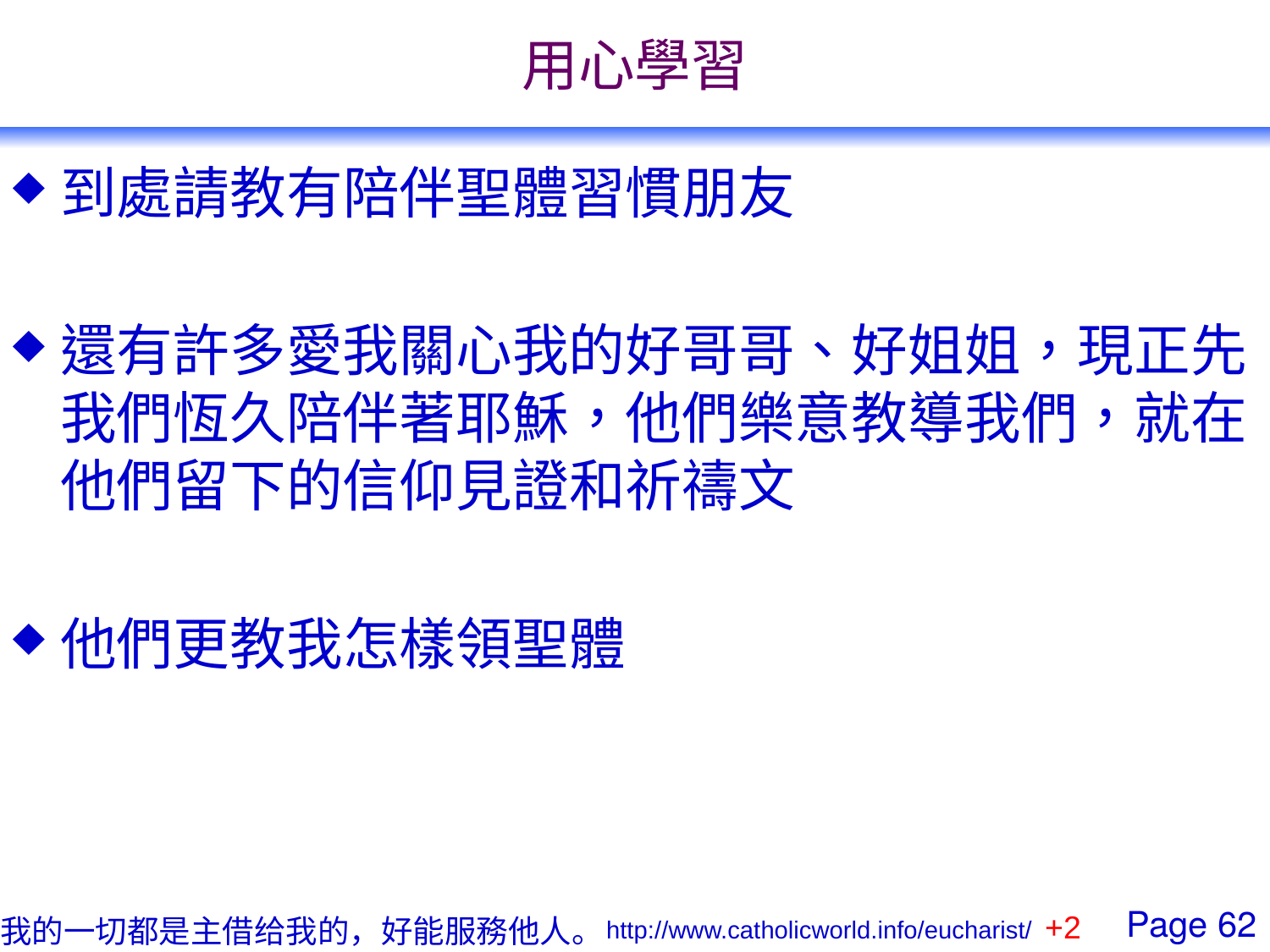

# 用心學習
到處請教有陪伴聖體習慣朋友

還有許多愛我關心我的好哥哥、好姐姐，現正先我們恆久陪伴著耶穌，他們樂意教導我們，就在他們留下的信仰見證和祈禱文

他們更教我怎樣領聖體
+2